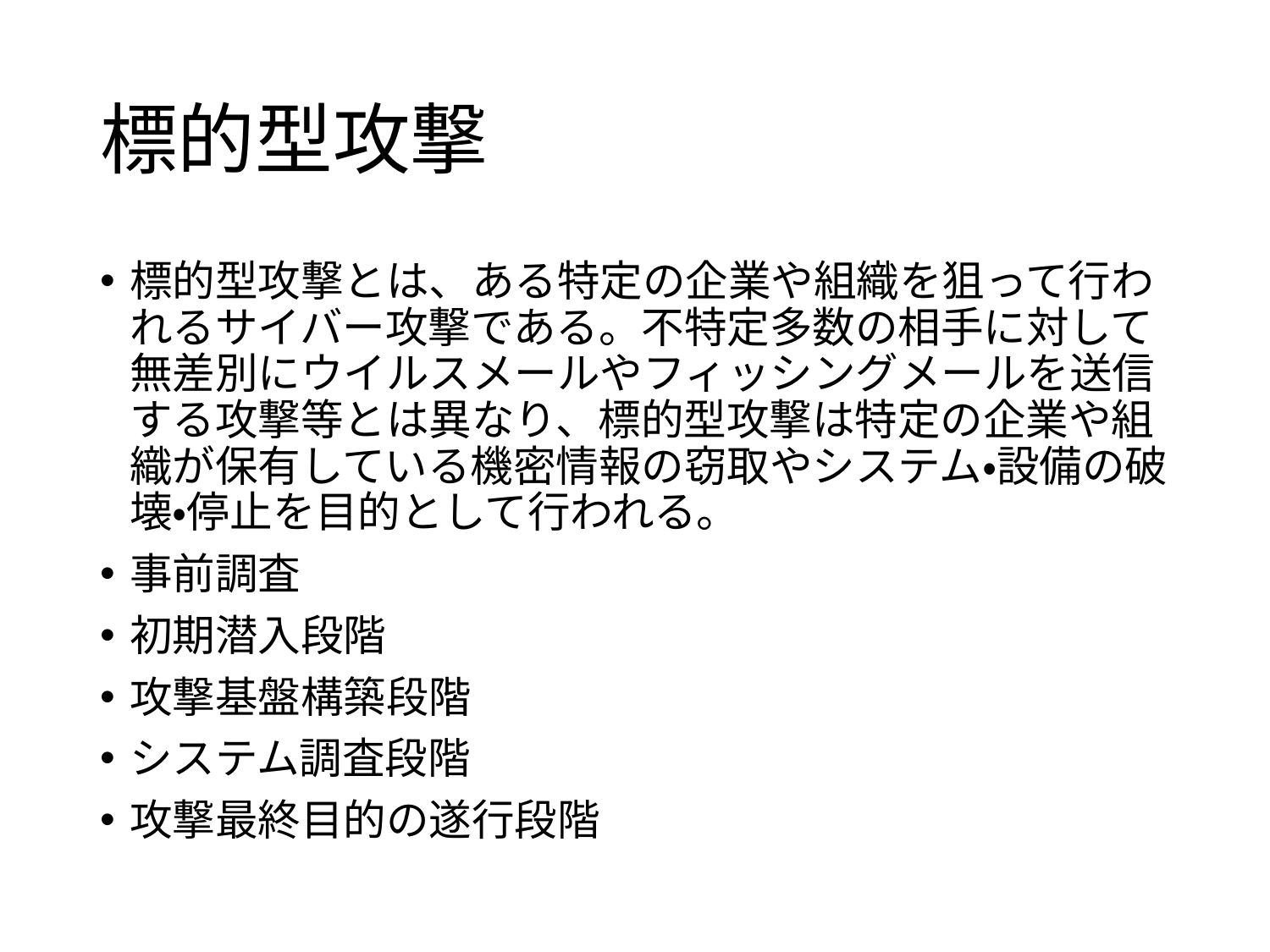

# 標的型攻撃
標的型攻撃とは、ある特定の企業や組織を狙って行われるサイバー攻撃である。不特定多数の相手に対して無差別にウイルスメールやフィッシングメールを送信する攻撃等とは異なり、標的型攻撃は特定の企業や組織が保有している機密情報の窃取やシステム・設備の破壊・停止を目的として行われる。
事前調査
初期潜入段階
攻撃基盤構築段階
システム調査段階
攻撃最終目的の遂行段階